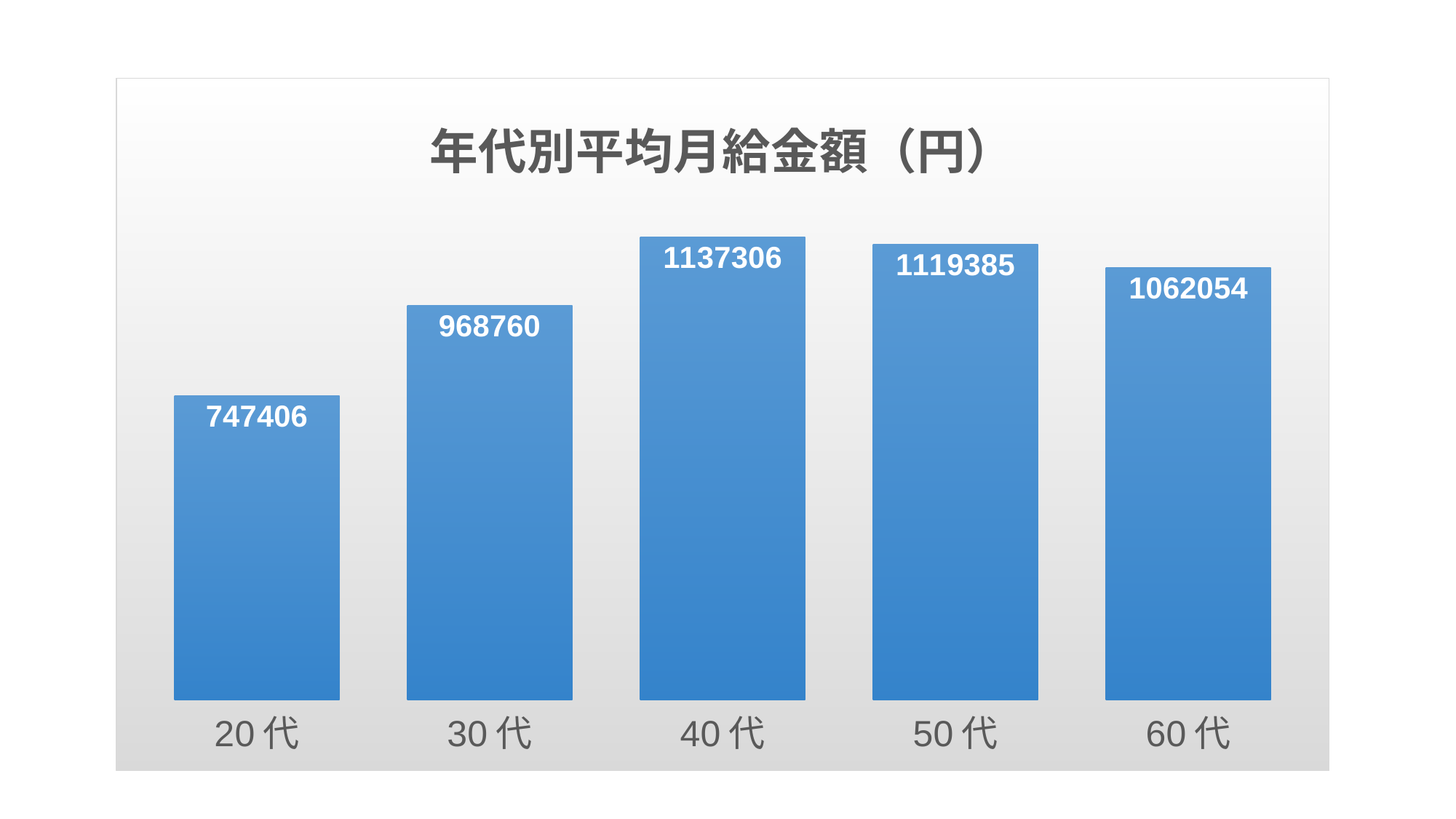

### Chart: 年代別平均月給金額（円）

| Category | 平均額 |
|---|---|
| 20代 | 747406.0 |
| 30代 | 968760.0 |
| 40代 | 1137306.0 |
| 50代 | 1119385.0 |
| 60代 | 1062054.0 |